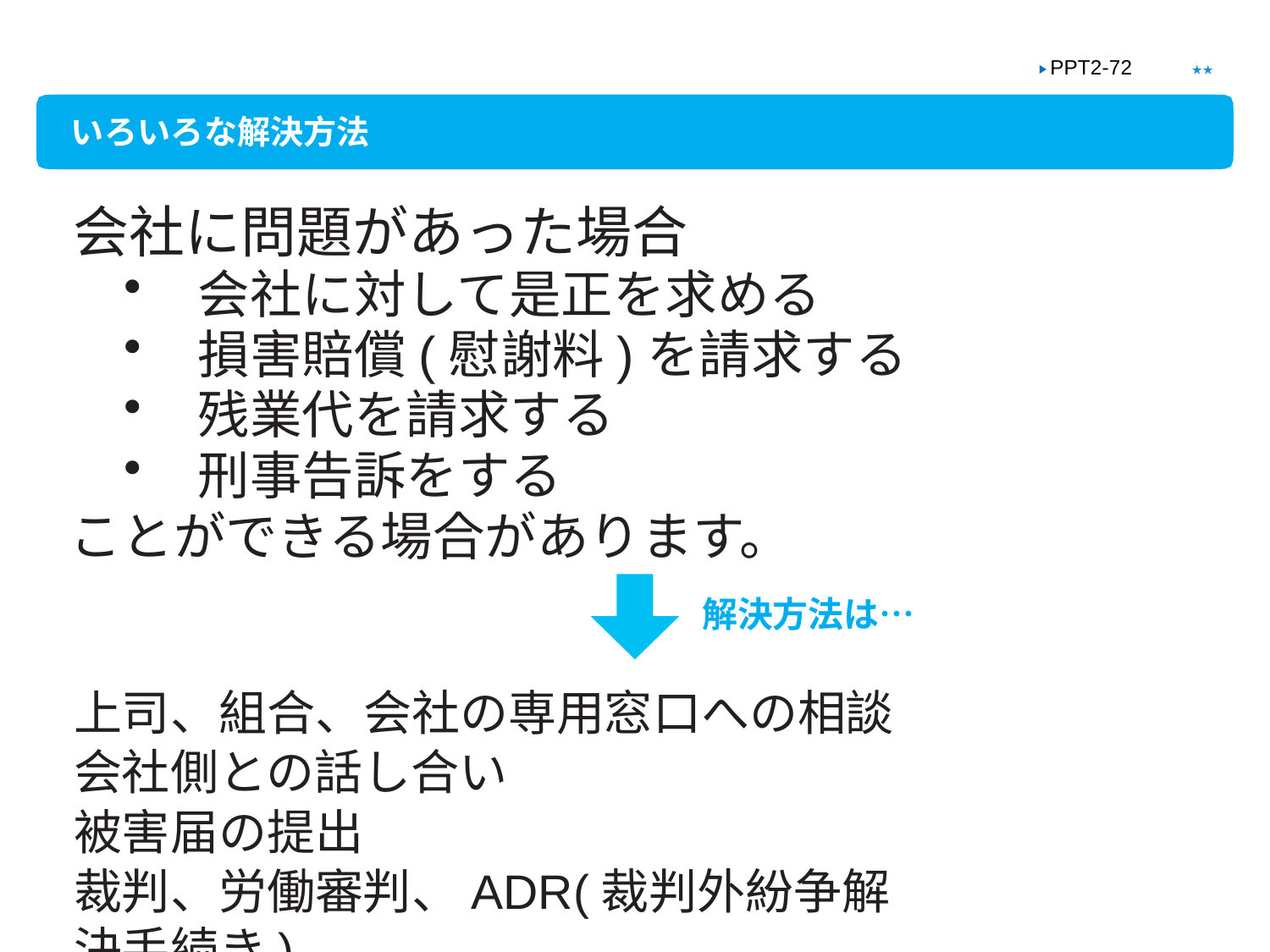

★★
▶ PPT2-72

いろいろな解決方法
会社に問題があった場合
会社に対して是正を求める
損害賠償(慰謝料)を請求する
残業代を請求する
刑事告訴をする
ことができる場合があります。

解決方法は…
上司、組合、会社の専用窓口への相談会社側との話し合い
被害届の提出
裁判、労働審判、ADR(裁判外紛争解決手続き)